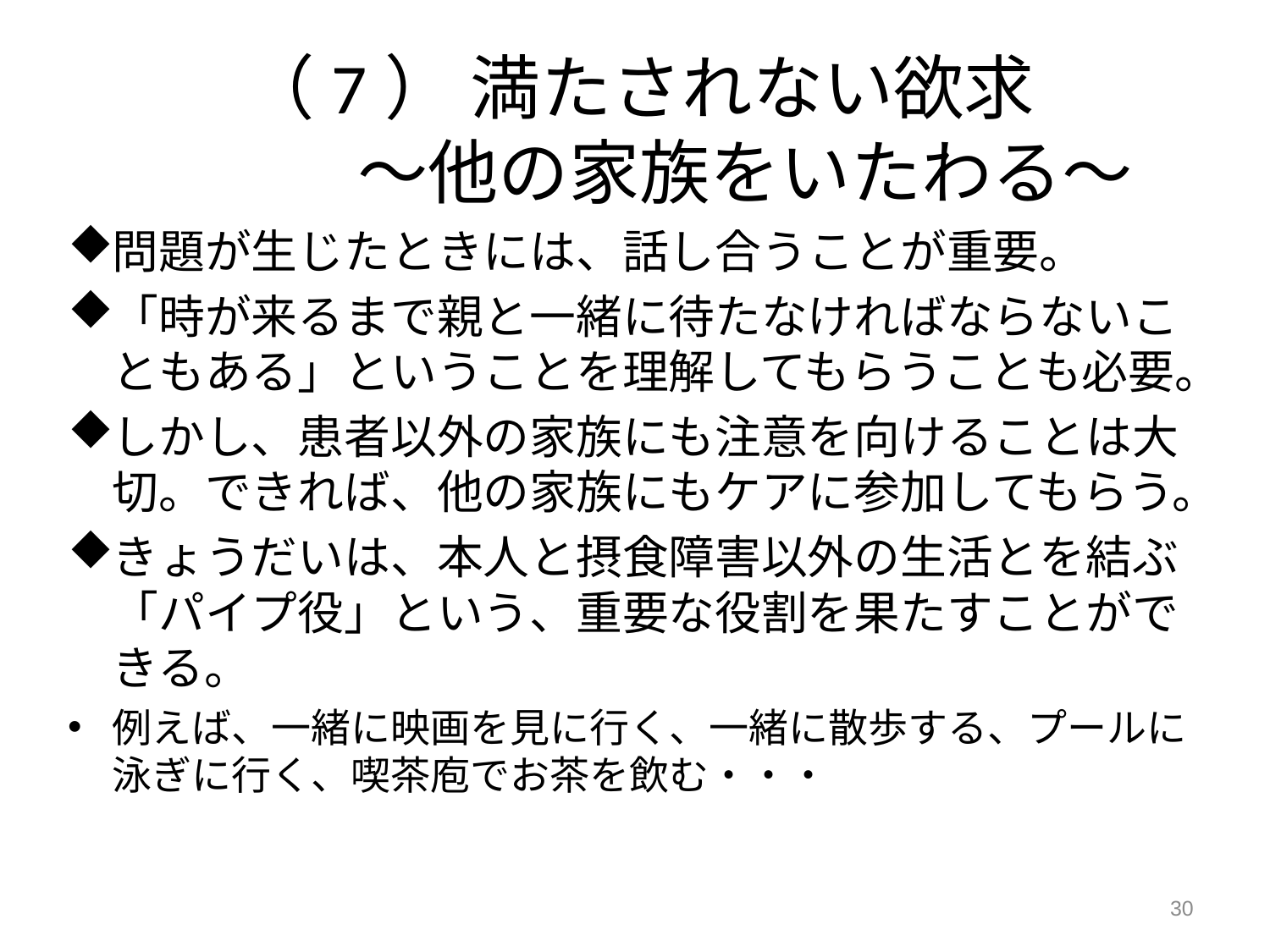

# （7） 満たされない欲求 　　　～他の家族をいたわる～
問題が生じたときには、話し合うことが重要。
「時が来るまで親と一緒に待たなければならないこともある」ということを理解してもらうことも必要。
しかし、患者以外の家族にも注意を向けることは大切。できれば、他の家族にもケアに参加してもらう。
きょうだいは、本人と摂食障害以外の生活とを結ぶ「パイプ役」という、重要な役割を果たすことができる。
例えば、一緒に映画を見に行く、一緒に散歩する、プールに泳ぎに行く、喫茶庖でお茶を飲む・・・

30